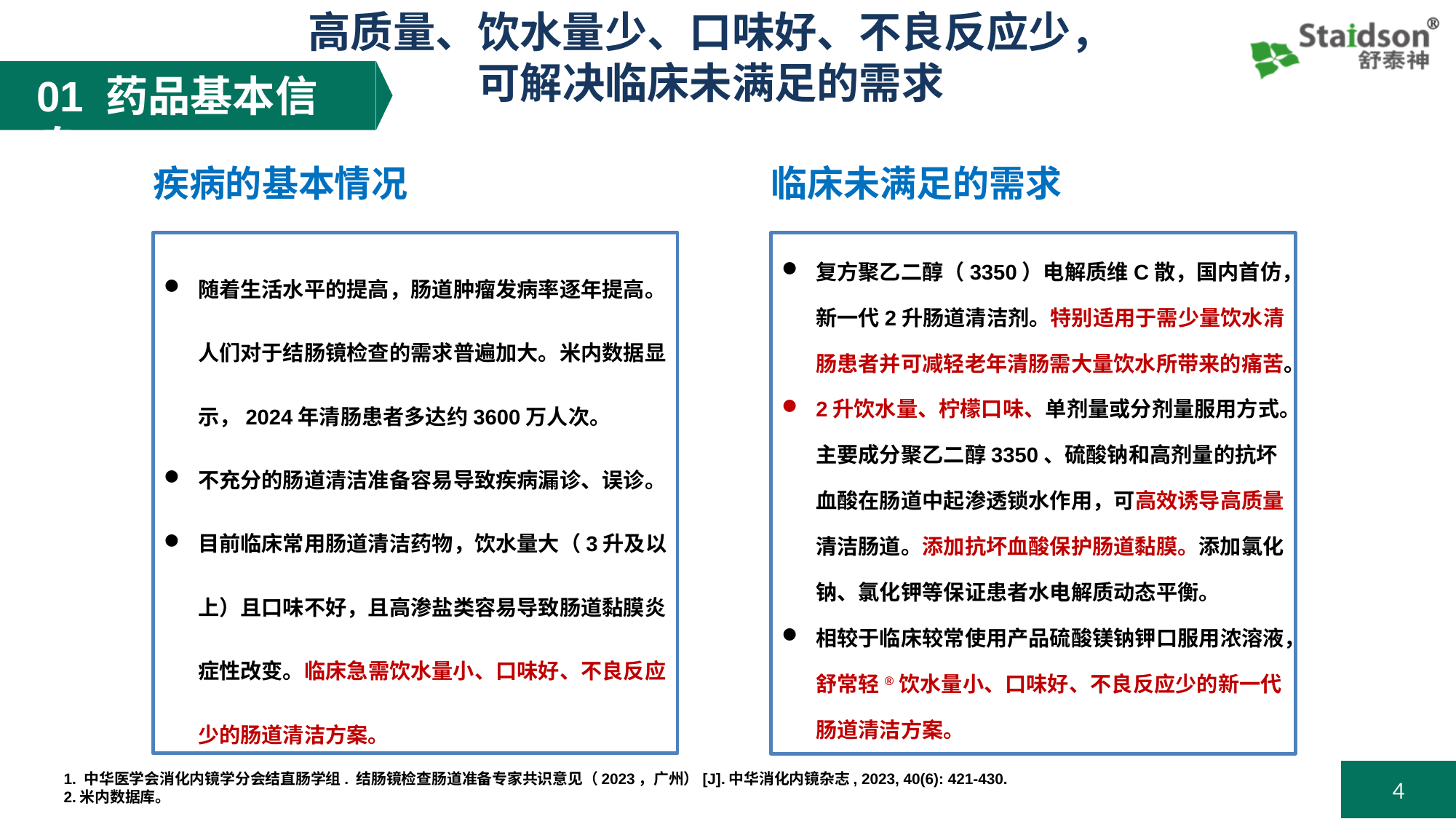

高质量、饮水量少、口味好、不良反应少，
可解决临床未满足的需求
01 药品基本信息
疾病的基本情况
临床未满足的需求
随着生活水平的提高，肠道肿瘤发病率逐年提高。人们对于结肠镜检查的需求普遍加大。米内数据显示，2024年清肠患者多达约3600万人次。
不充分的肠道清洁准备容易导致疾病漏诊、误诊。
目前临床常用肠道清洁药物，饮水量大（3升及以上）且口味不好，且高渗盐类容易导致肠道黏膜炎症性改变。临床急需饮水量小、口味好、不良反应少的肠道清洁方案。
复方聚乙二醇（3350）电解质维C散，国内首仿，新一代2升肠道清洁剂。特别适用于需少量饮水清肠患者并可减轻老年清肠需大量饮水所带来的痛苦。
2升饮水量、柠檬口味、单剂量或分剂量服用方式。主要成分聚乙二醇3350、硫酸钠和高剂量的抗坏血酸在肠道中起渗透锁水作用，可高效诱导高质量清洁肠道。添加抗坏血酸保护肠道黏膜。添加氯化钠、氯化钾等保证患者水电解质动态平衡。
相较于临床较常使用产品硫酸镁钠钾口服用浓溶液，舒常轻®饮水量小、口味好、不良反应少的新一代肠道清洁方案。
1. 中华医学会消化内镜学分会结直肠学组. 结肠镜检查肠道准备专家共识意见（2023，广州）[J].中华消化内镜杂志, 2023, 40(6): 421-430.
2.米内数据库。